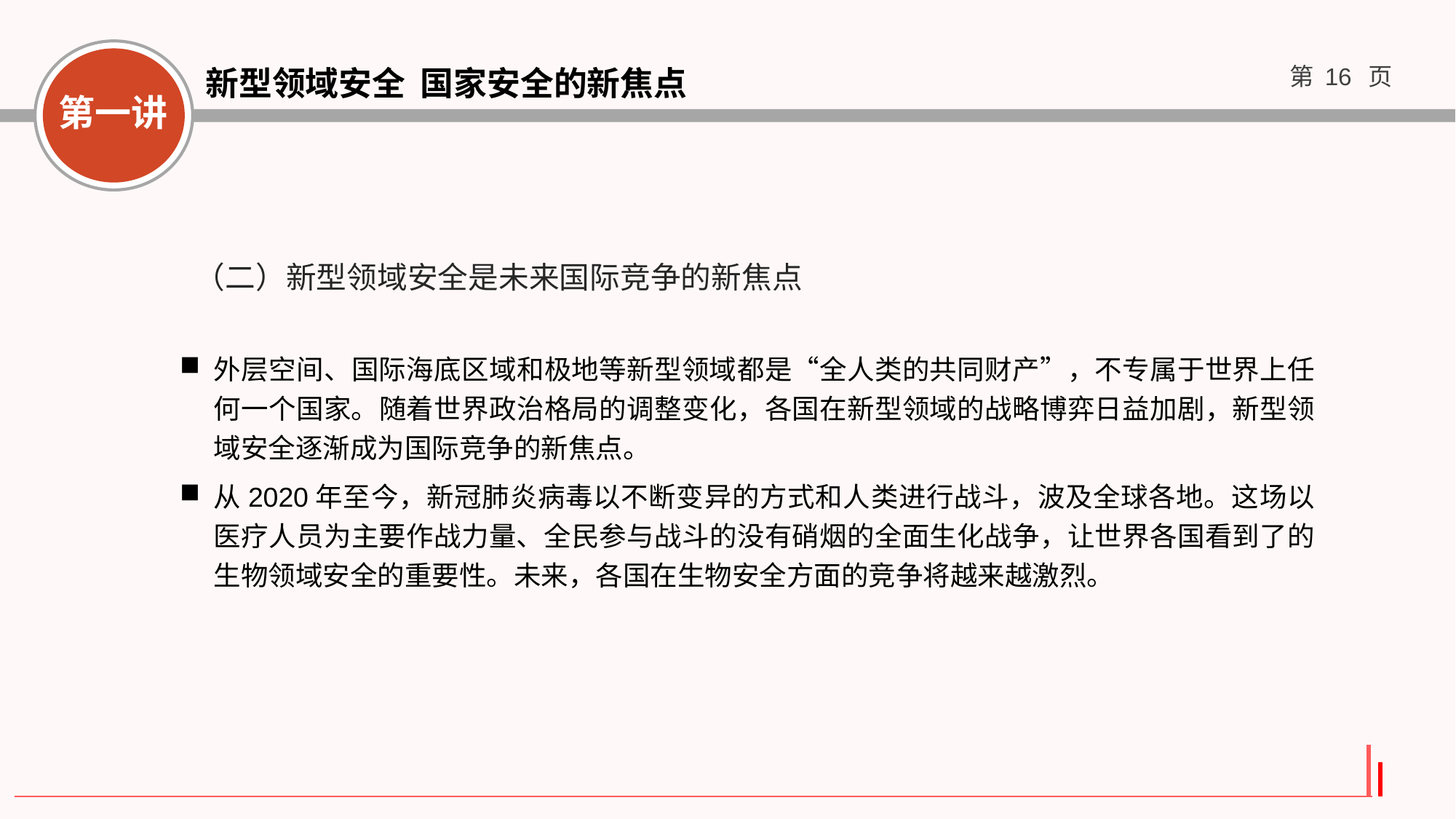

（二）新型领域安全是未来国际竞争的新焦点
外层空间、国际海底区域和极地等新型领域都是“全人类的共同财产”，不专属于世界上任何一个国家。随着世界政治格局的调整变化，各国在新型领域的战略博弈日益加剧，新型领域安全逐渐成为国际竞争的新焦点。
从2020年至今，新冠肺炎病毒以不断变异的方式和人类进行战斗，波及全球各地。这场以医疗人员为主要作战力量、全民参与战斗的没有硝烟的全面生化战争，让世界各国看到了的生物领域安全的重要性。未来，各国在生物安全方面的竞争将越来越激烈。